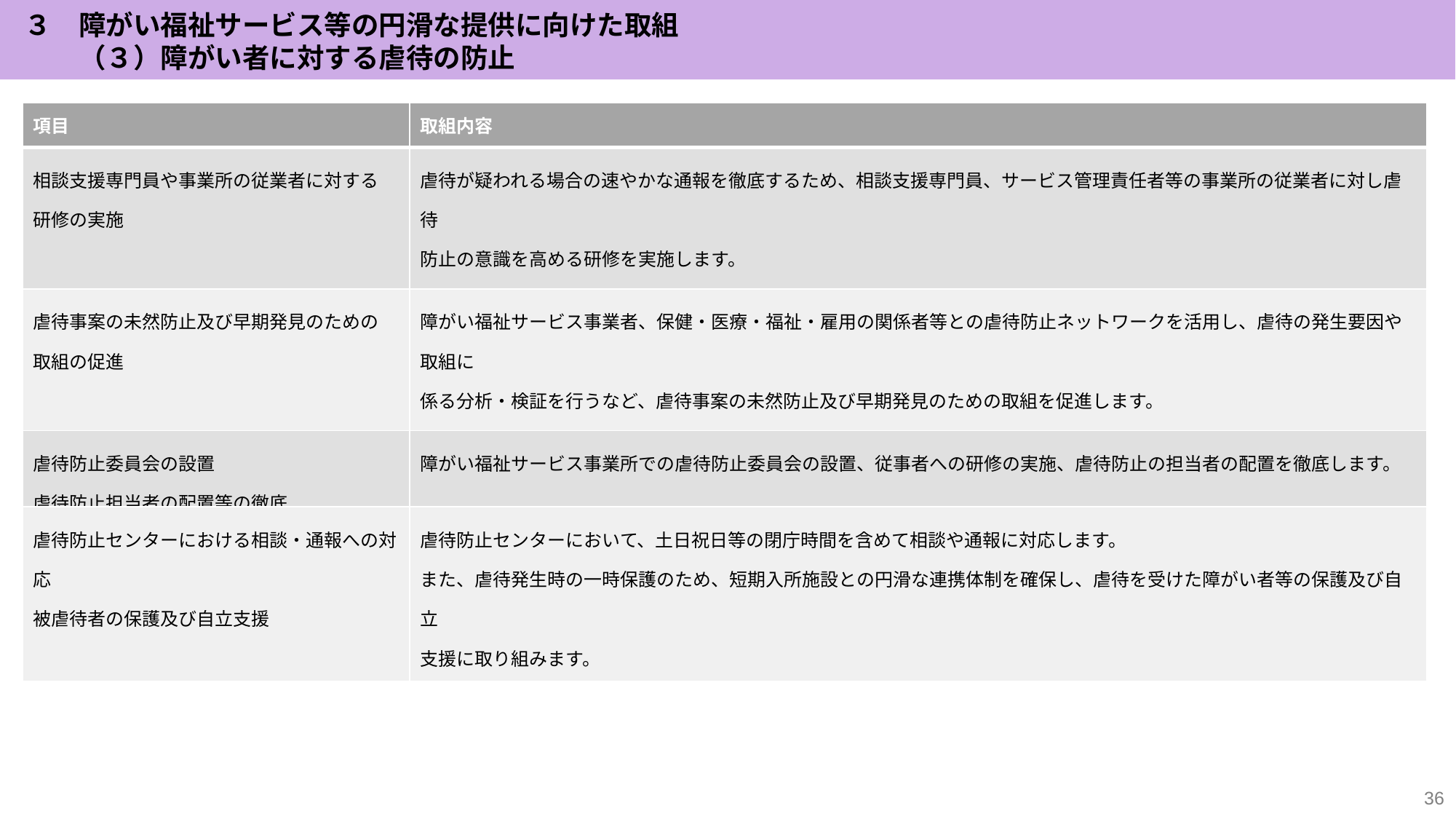

３　障がい福祉サービス等の円滑な提供に向けた取組
　　（３）障がい者に対する虐待の防止
| 項目 | 取組内容 |
| --- | --- |
| 相談支援専門員や事業所の従業者に対する 研修の実施 | 虐待が疑われる場合の速やかな通報を徹底するため、相談支援専門員、サービス管理責任者等の事業所の従業者に対し虐待 防止の意識を高める研修を実施します。 |
| 虐待事案の未然防止及び早期発見のための 取組の促進 | 障がい福祉サービス事業者、保健・医療・福祉・雇用の関係者等との虐待防止ネットワークを活用し、虐待の発生要因や取組に 係る分析・検証を行うなど、虐待事案の未然防止及び早期発見のための取組を促進します。 |
| 虐待防止委員会の設置 虐待防止担当者の配置等の徹底 | 障がい福祉サービス事業所での虐待防止委員会の設置、従事者への研修の実施、虐待防止の担当者の配置を徹底します。 |
| 虐待防止センターにおける相談・通報への対応 被虐待者の保護及び自立支援 | 虐待防止センターにおいて、土日祝日等の閉庁時間を含めて相談や通報に対応します。 また、虐待発生時の一時保護のため、短期入所施設との円滑な連携体制を確保し、虐待を受けた障がい者等の保護及び自立 支援に取り組みます。 |
36